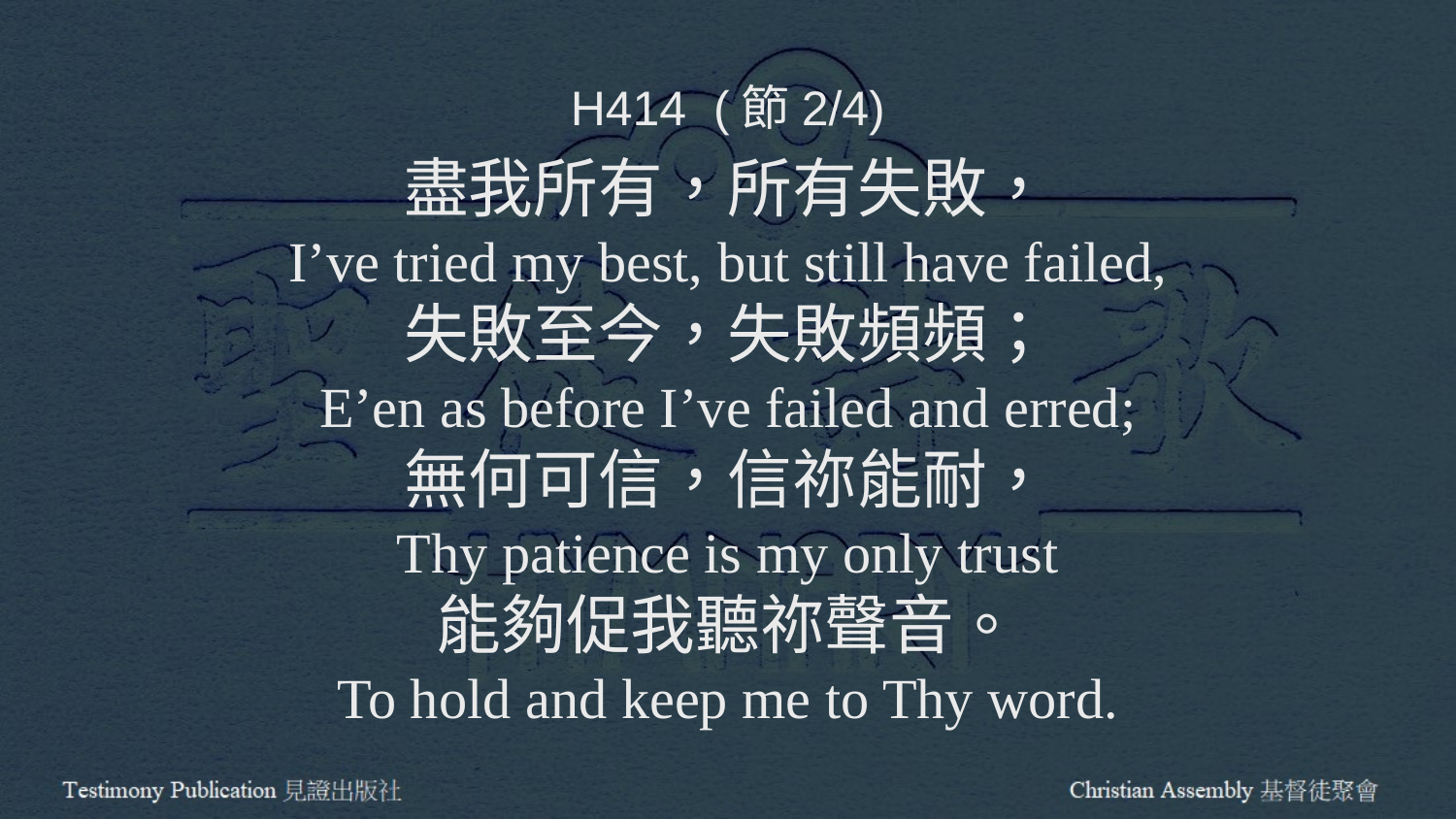

H414  (節2/4)
盡我所有，所有失敗，
I’ve tried my best, but still have failed,
失敗至今，失敗頻頻；
E’en as before I’ve failed and erred;
無何可信，信祢能耐，
Thy patience is my only trust
能夠促我聽祢聲音。
To hold and keep me to Thy word.